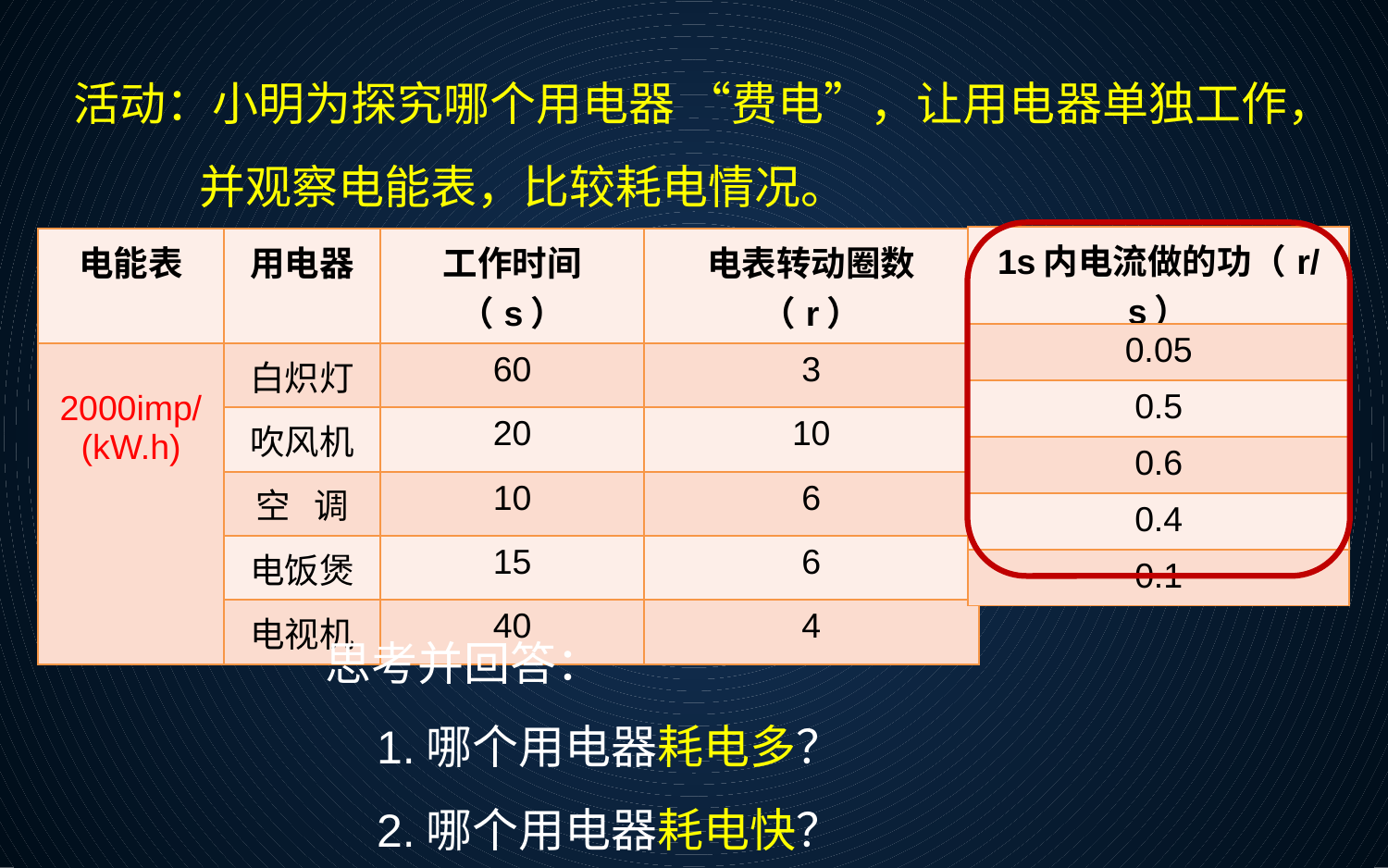

活动：小明为探究哪个用电器 “费电”，让用电器单独工作，
           并观察电能表，比较耗电情况。

| 1s内电流做的功（r/s） |
| --- |
| 0.05 |
| 0.5 |
| 0.6 |
| 0.4 |
| 0.1 |
| 电能表 | 用电器 | 工作时间（s） | 电表转动圈数（r） |
| --- | --- | --- | --- |
| 2000imp/(kW.h) | 白炽灯 | 60 | 3 |
|  | 吹风机 | 20 | 10 |
|  | 空 调 | 10 | 6 |
|  | 电饭煲 | 15 | 6 |
|  | 电视机 | 40 | 4 |
思考并回答：
    1.哪个用电器耗电多？
    2.哪个用电器耗电快？